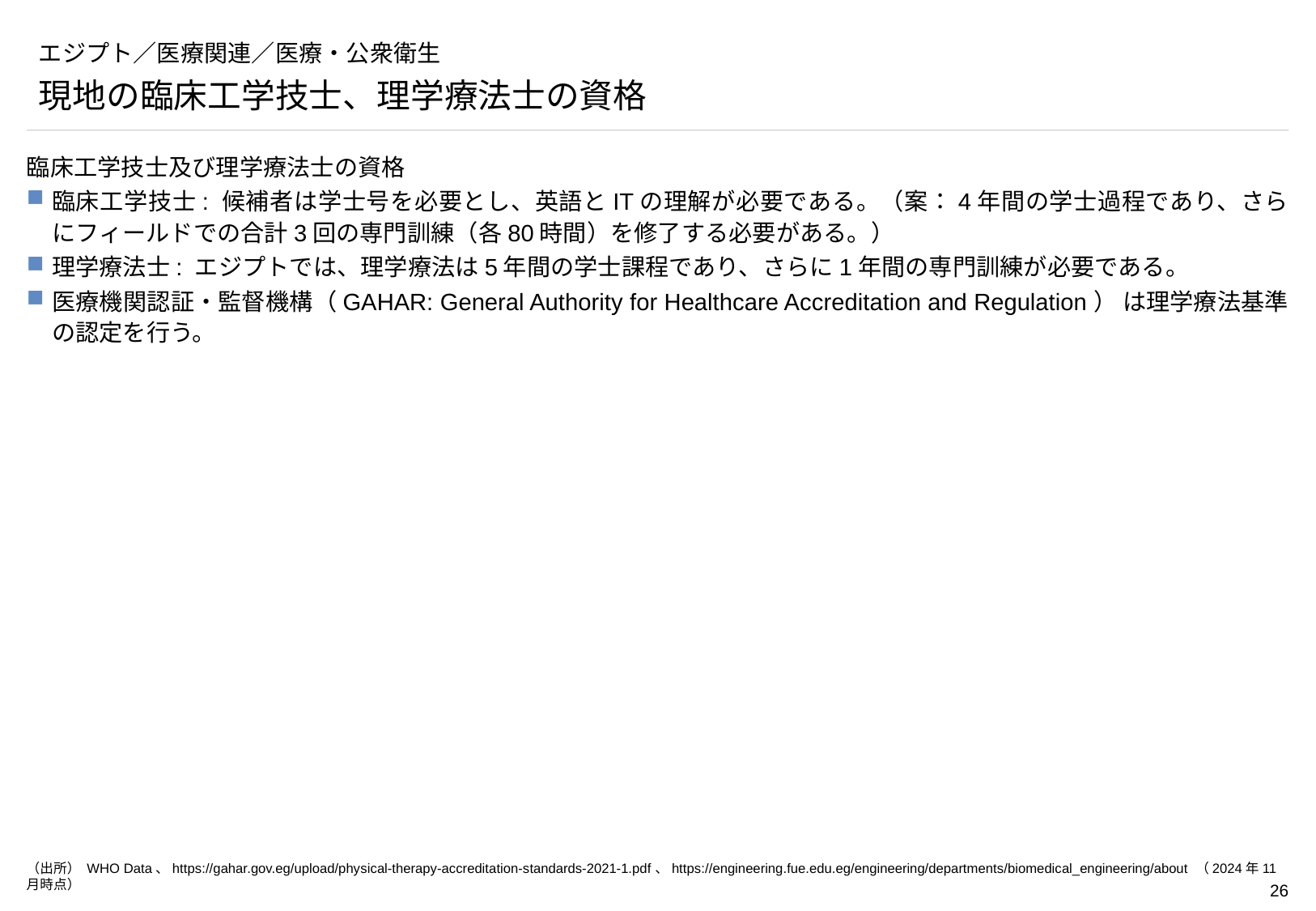

# エジプト／医療関連／医療・公衆衛生
現地の臨床工学技士、理学療法士の資格
臨床工学技士及び理学療法士の資格
臨床工学技士: 候補者は学士号を必要とし、英語とITの理解が必要である。（案：4年間の学士過程であり、さらにフィールドでの合計3回の専門訓練（各80時間）を修了する必要がある。）
理学療法士: エジプトでは、理学療法は5年間の学士課程であり、さらに1年間の専門訓練が必要である。
医療機関認証・監督機構（GAHAR: General Authority for Healthcare Accreditation and Regulation） は理学療法基準の認定を行う。
（出所） WHO Data、https://gahar.gov.eg/upload/physical-therapy-accreditation-standards-2021-1.pdf、https://engineering.fue.edu.eg/engineering/departments/biomedical_engineering/about （2024年11月時点）